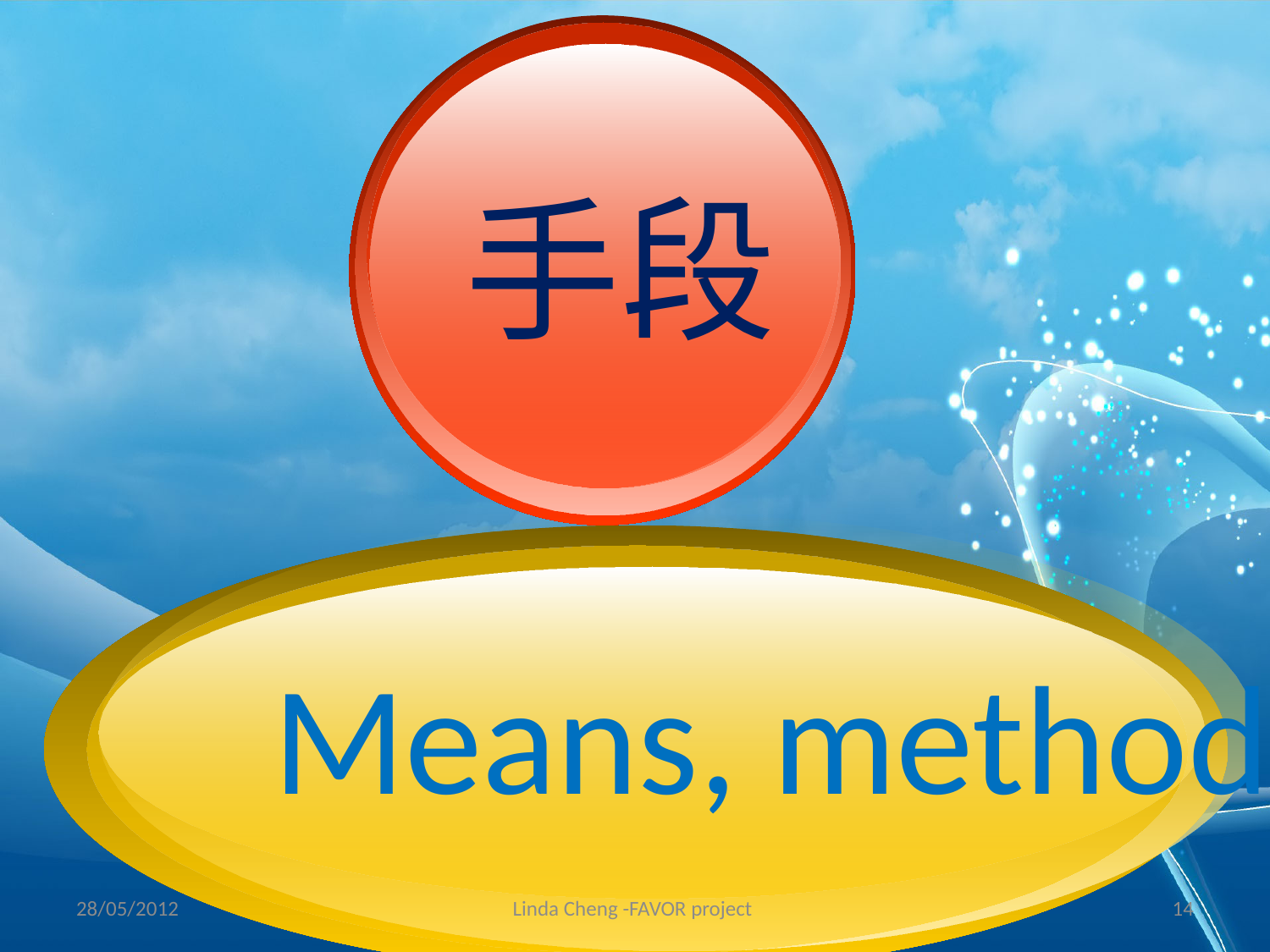

手段

Means, method
28/05/2012
Linda Cheng -FAVOR project
14